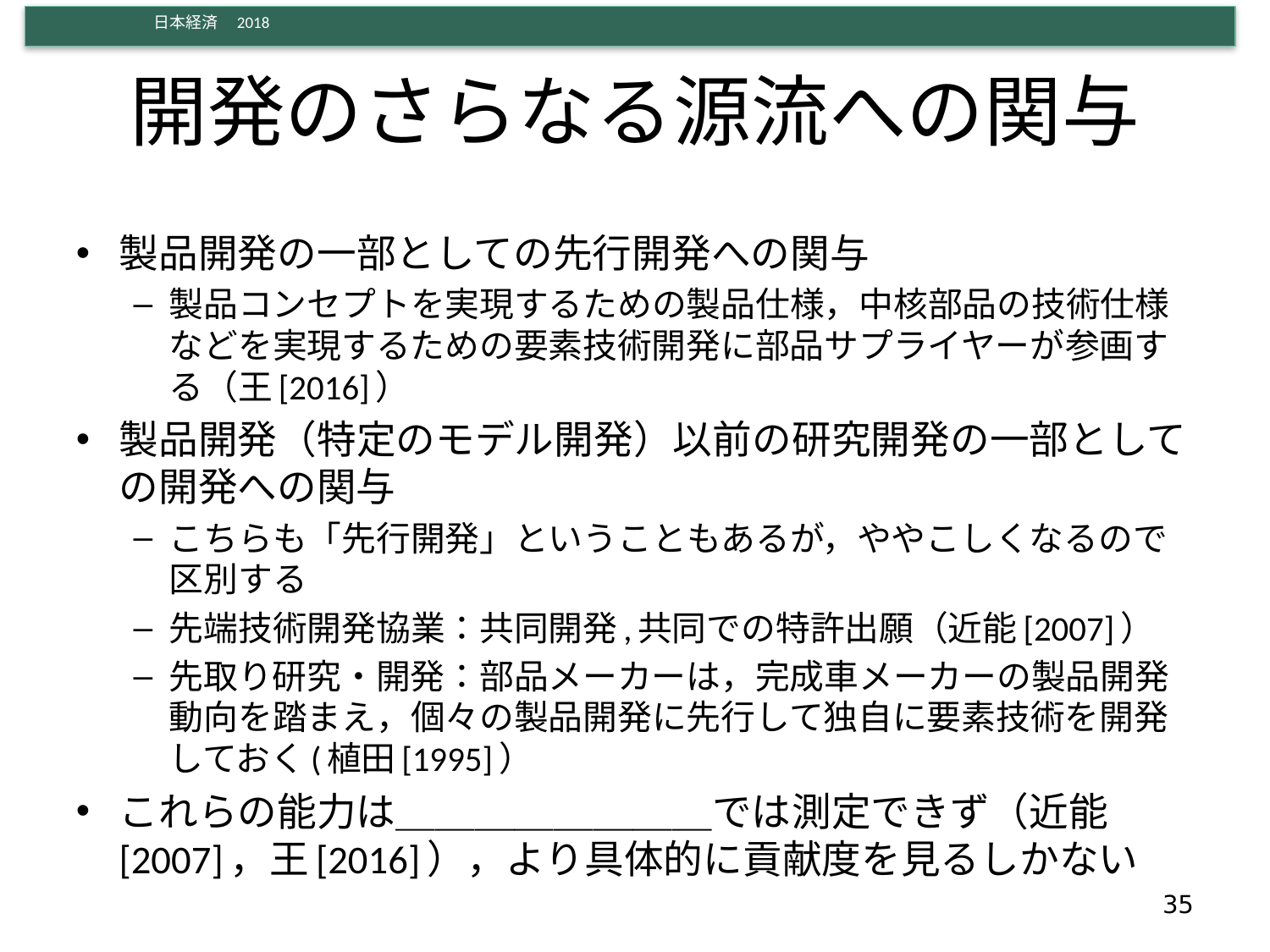

# 開発のさらなる源流への関与
製品開発の一部としての先行開発への関与
製品コンセプトを実現するための製品仕様，中核部品の技術仕様などを実現するための要素技術開発に部品サプライヤーが参画する（王[2016]）
製品開発（特定のモデル開発）以前の研究開発の一部としての開発への関与
こちらも「先行開発」ということもあるが，ややこしくなるので区別する
先端技術開発協業：共同開発,共同での特許出願（近能[2007]）
先取り研究・開発：部品メーカーは，完成車メーカーの製品開発動向を踏まえ，個々の製品開発に先行して独自に要素技術を開発しておく(植田[1995]）
これらの能力は＿＿＿＿＿＿＿＿では測定できず（近能[2007]，王[2016]），より具体的に貢献度を見るしかない

35